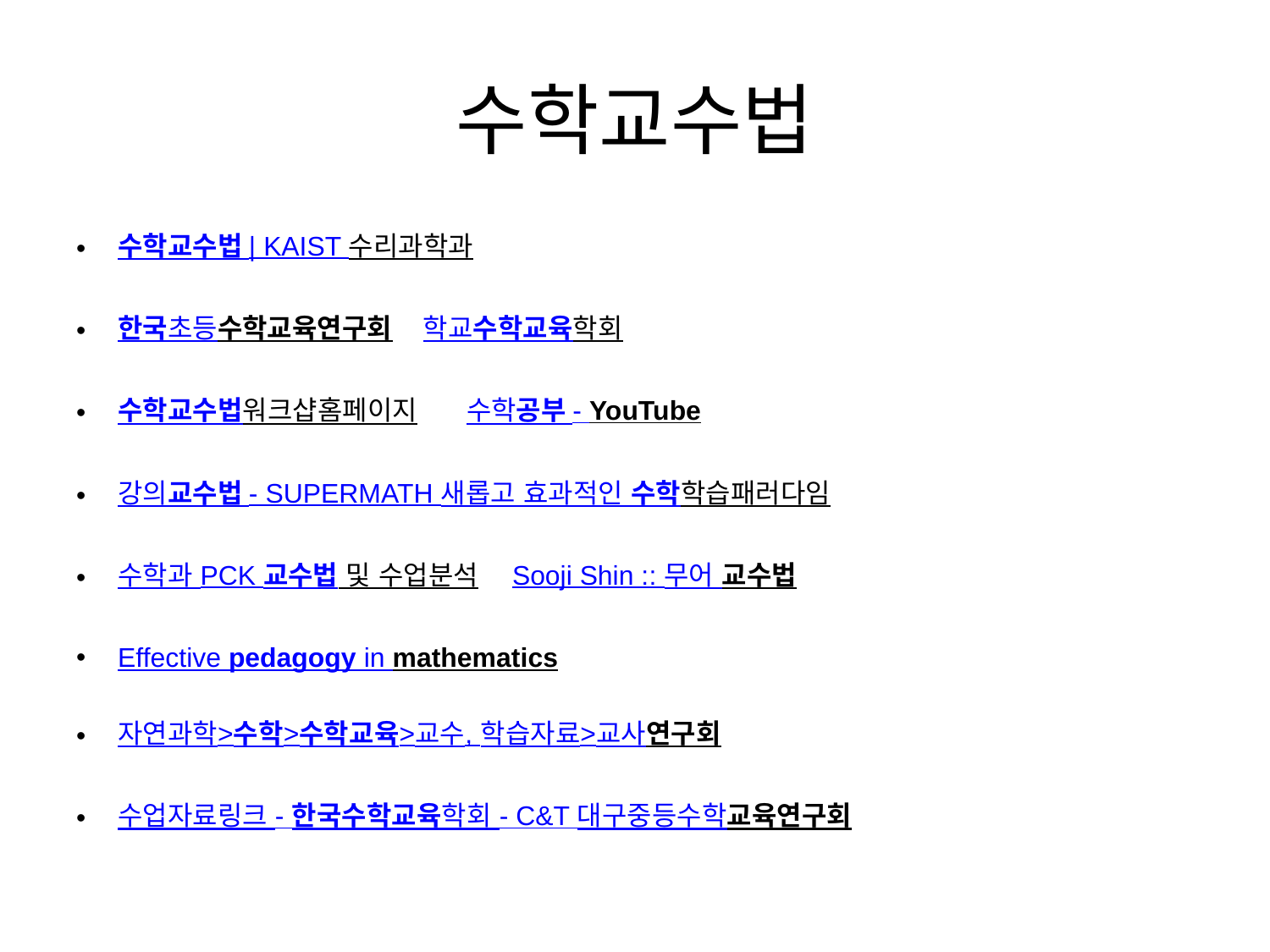

# 수학교수법
수학교수법 | KAIST 수리과학과

한국초등수학교육연구회     학교수학교육학회

수학교수법워크샵홈페이지        수학공부 - YouTube

강의교수법 - SUPERMATH 새롭고 효과적인 수학학습패러다임

수학과 PCK 교수법 및 수업분석     Sooji Shin :: 무어 교수법

Effective pedagogy in mathematics

자연과학>수학>수학교육>교수, 학습자료>교사연구회

수업자료링크 - 한국수학교육학회 - C&T 대구중등수학교육연구회